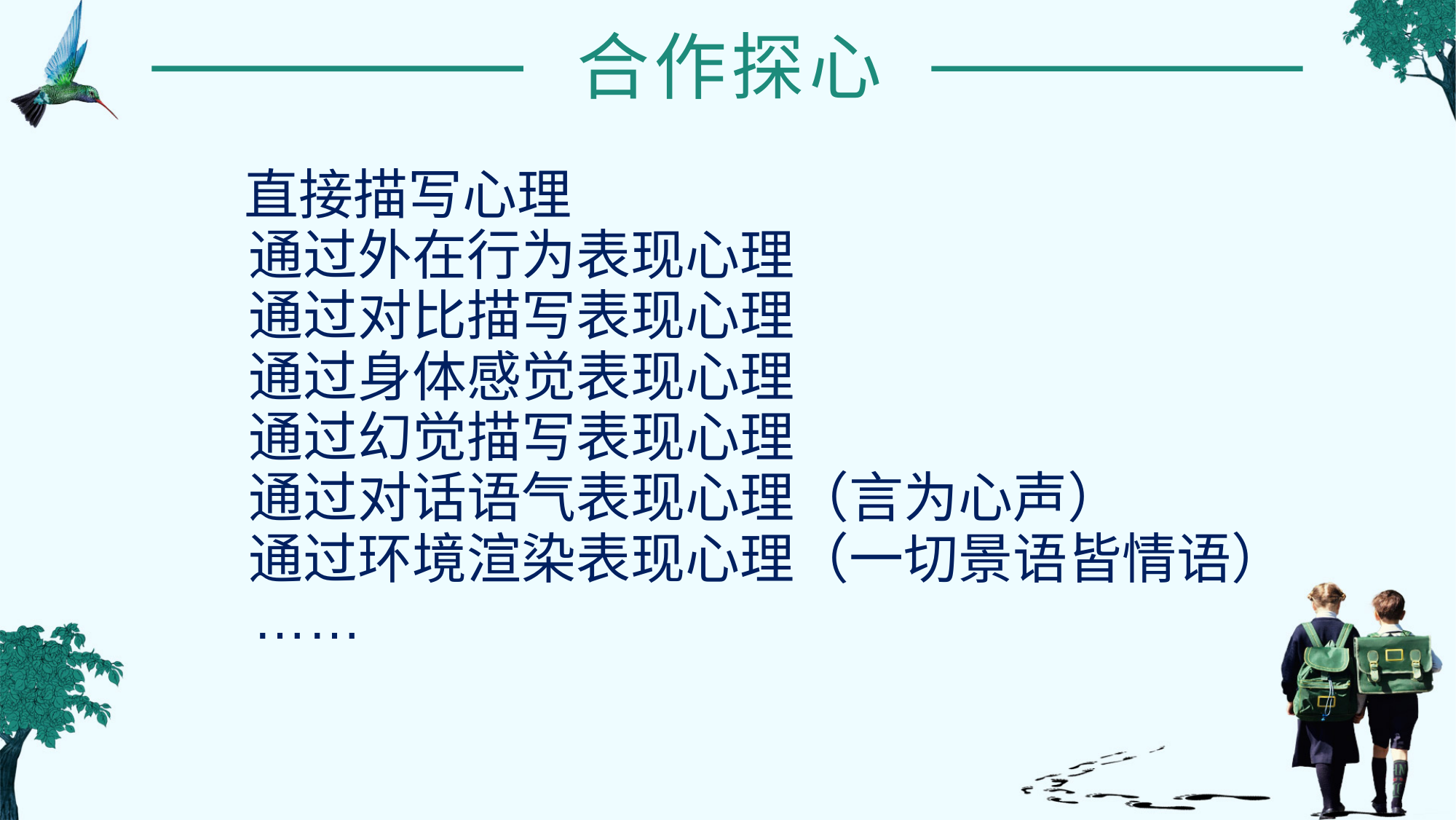

合作探心

           直接描写心理
      通过外在行为表现心理
      通过对比描写表现心理
      通过身体感觉表现心理
      通过幻觉描写表现心理
      通过对话语气表现心理（言为心声）
      通过环境渲染表现心理（一切景语皆情语）
      ……